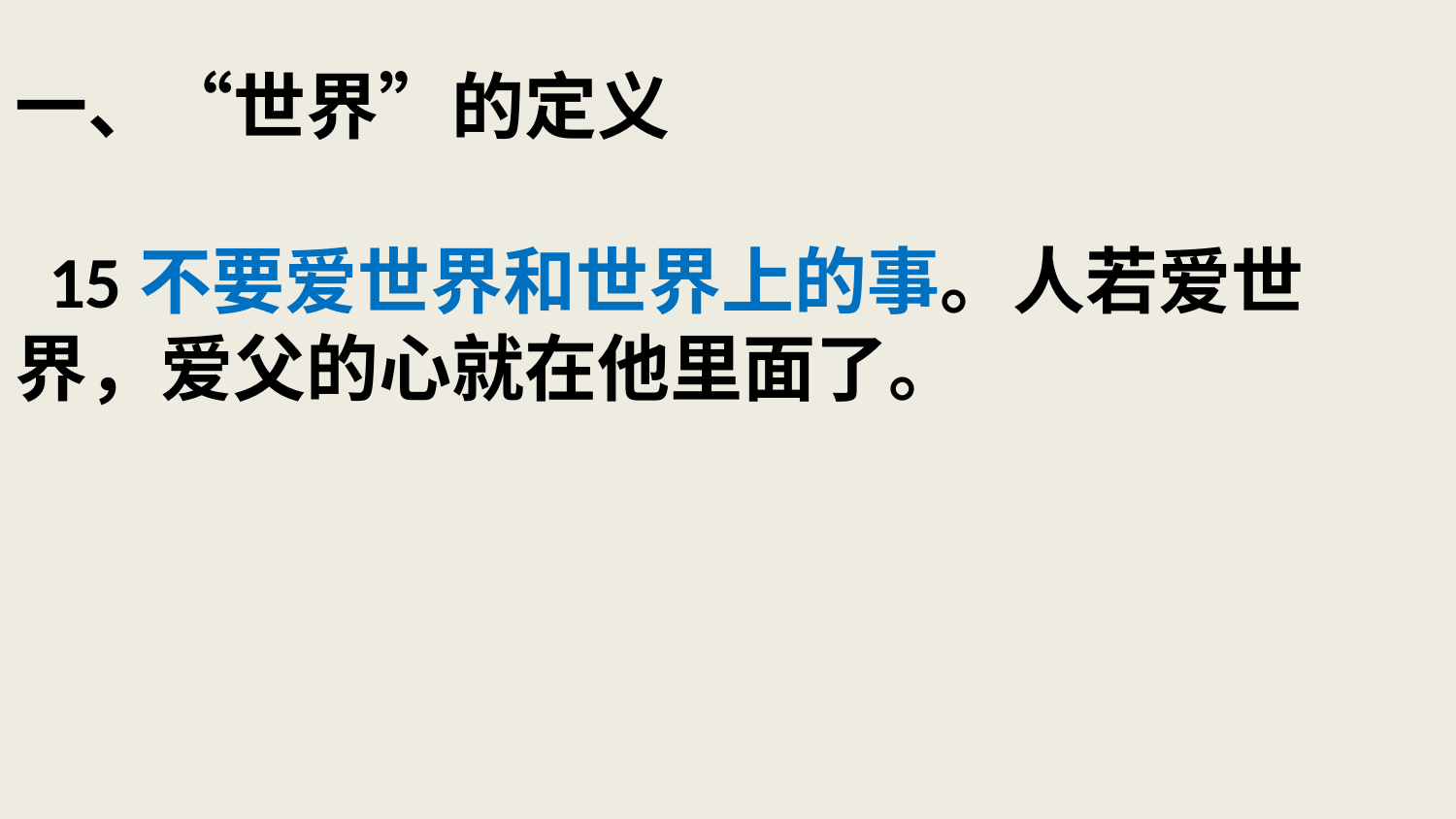

# 一、“世界”的定义 15不要爱世界和世界上的事。人若爱世界，爱父的心就在他里面了。